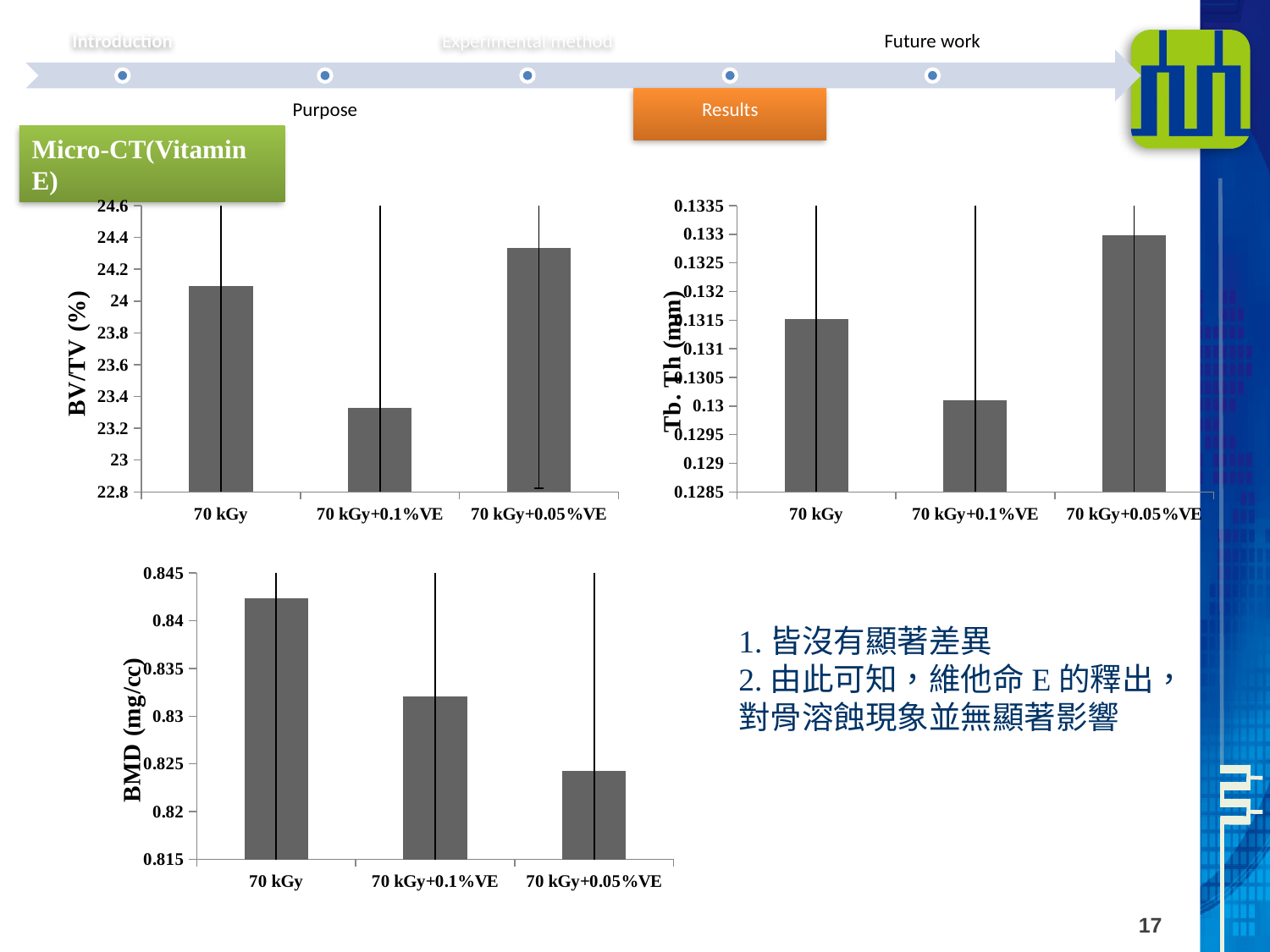

Introduction
Purpose
Experimental method
Results
Future work
Micro-CT(Vitamin E)

### Chart: BV/TV (%)

| Category |  |
|---|---|
| 70 kGy | 24.094450000000005 |
| 70 kGy+0.1%VE | 23.330468571428575 |
| 70 kGy+0.05%VE | 24.332742499999938 |

### Chart: Tb. Th (mm)

| Category |  |
|---|---|
| 70 kGy | 0.13152266666666665 |
| 70 kGy+0.1%VE | 0.13010285714285716 |
| 70 kGy+0.05%VE | 0.13297875000000003 |

### Chart: BMD (mg/cc)

| Category |  |
|---|---|
| 70 kGy | 0.8423606666666665 |
| 70 kGy+0.1%VE | 0.8320457142857164 |
| 70 kGy+0.05%VE | 0.8242275000000001 |
1.皆沒有顯著差異
2.由此可知，維他命E的釋出，
對骨溶蝕現象並無顯著影響
17